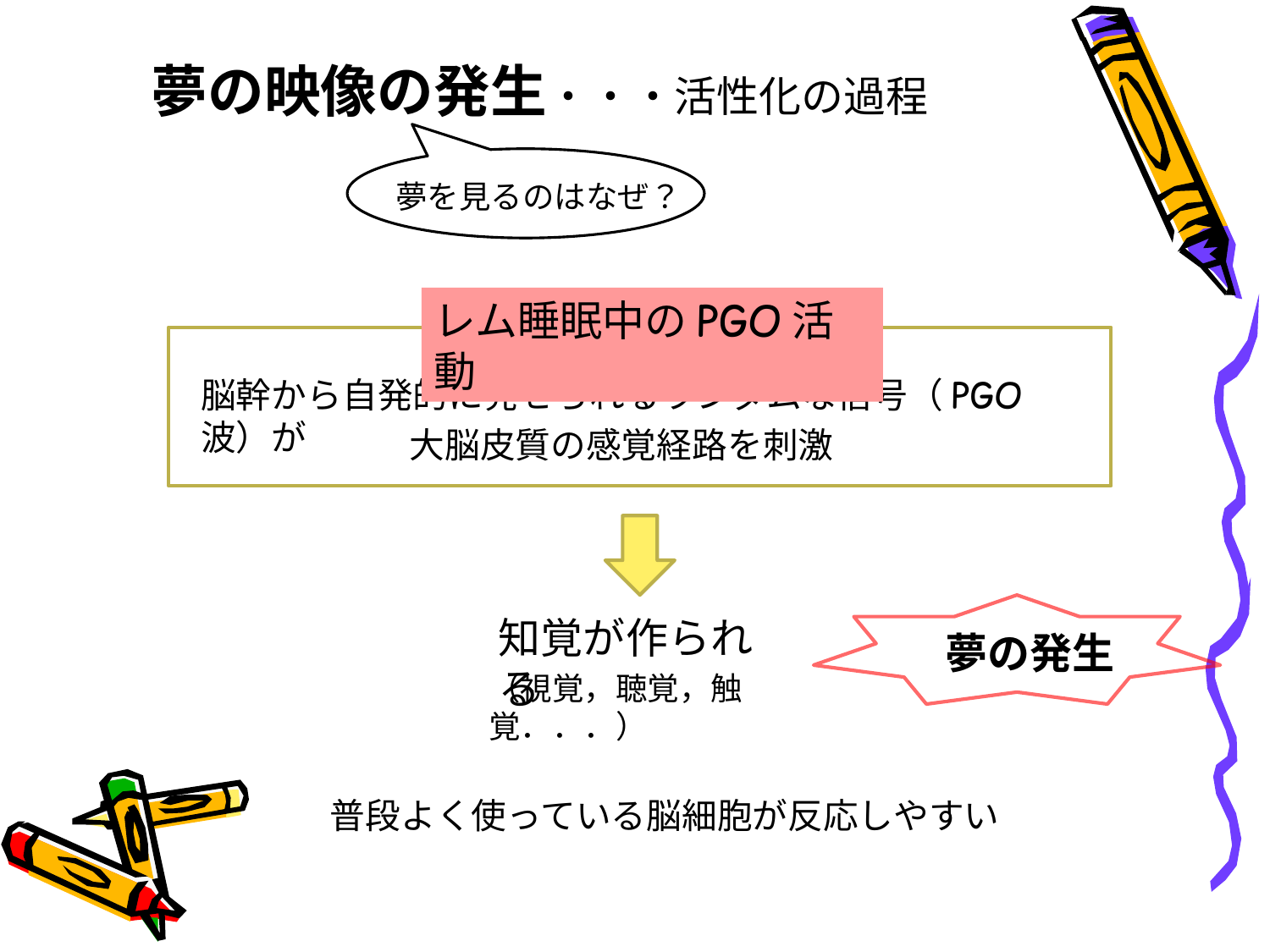

夢の映像の発生・・・活性化の過程

夢を見るのはなぜ？
レム睡眠中のPGO活動

脳幹から自発的に発せられるランダムな信号（PGO波）が
大脳皮質の感覚経路を刺激

知覚が作られる
夢の発生
（視覚，聴覚，触覚．．．）
普段よく使っている脳細胞が反応しやすい